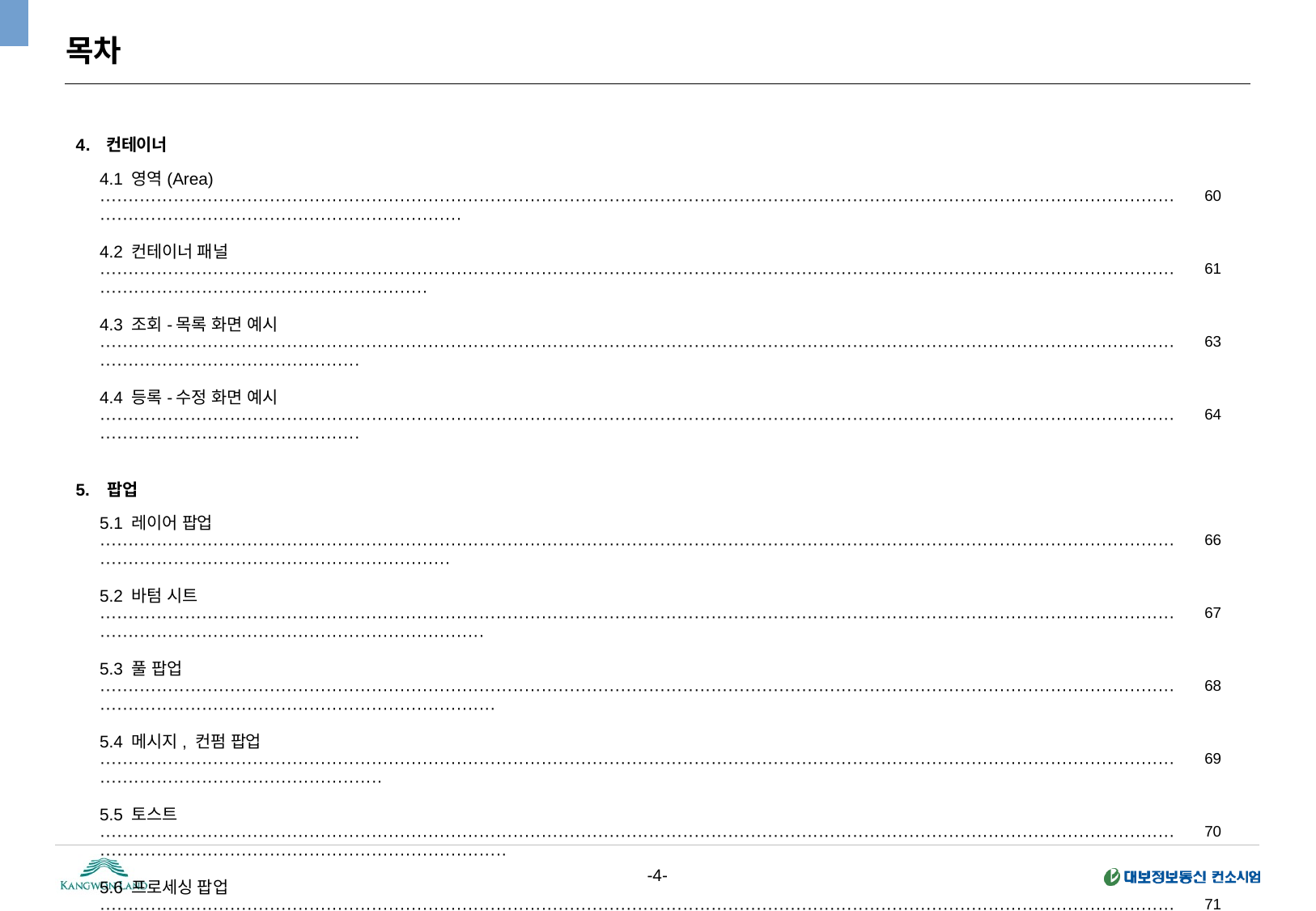

목차
| 컨테이너 |  |
| --- | --- |
| 4.1 영역(Area) ······························································································································································································································································ | 60 |
| 4.2 컨테이너 패널························································································································································································································································ | 61 |
| 4.3 조회-목록 화면 예시············································································································································································································································ | 63 |
| 4.4 등록-수정 화면 예시············································································································································································································································ | 64 |
| 5. 팝업 |  |
| 5.1 레이어 팝업 ···························································································································································································································································· | 66 |
| 5.2 바텀 시트·································································································································································································································································· | 67 |
| 5.3 풀 팝업 ···································································································································································································································································· | 68 |
| 5.4 메시지, 컨펌 팝업 ················································································································································································································································ | 69 |
| 5.5 토스트 ······································································································································································································································································ | 70 |
| 5.6 프로세싱 팝업 ······················································································································································································································································· | 71 |
| 5.7 404/500에러 ·························································································································································································································································· | 72 |
| 6. Alert 6.1 공통 Alert ······························································································································································································································································· | 74 |